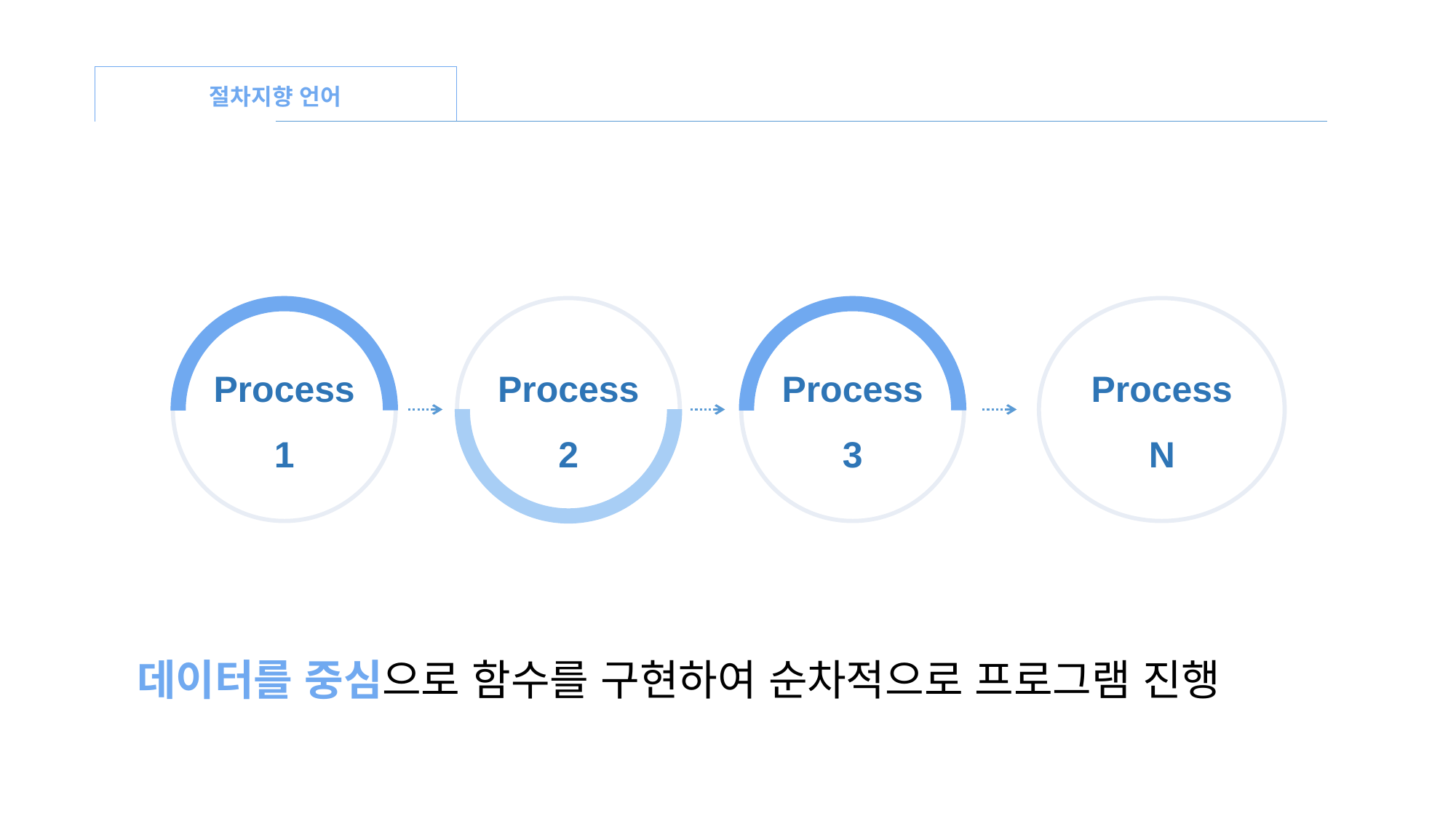

절차지향 언어
Process1
Process2
Process3
Process N

데이터를 중심으로 함수를 구현하여 순차적으로 프로그램 진행